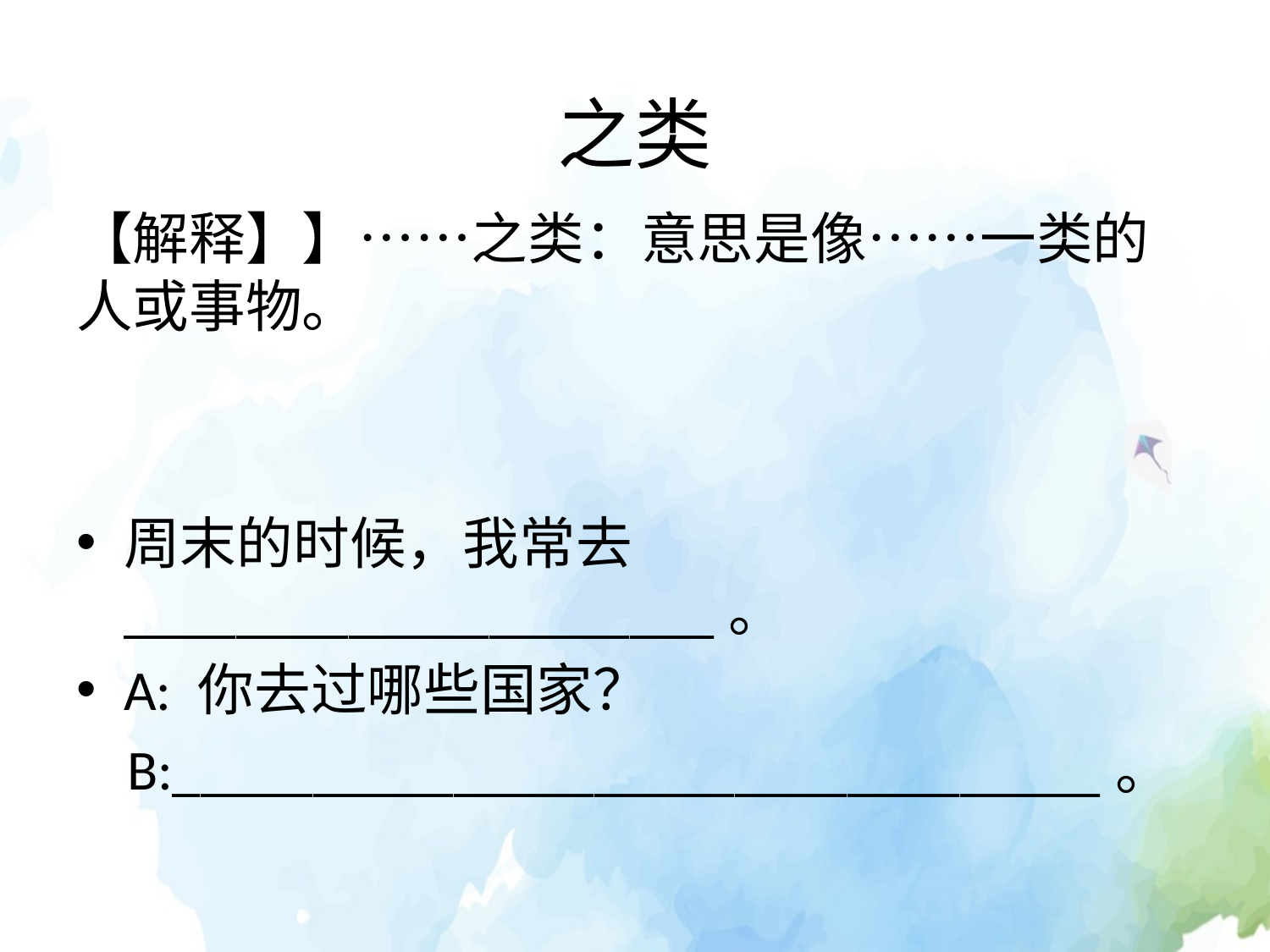

# 之类
【解释】】……之类：意思是像……一类的人或事物。

周末的时候，我常去_____________________。
A: 你去过哪些国家？
    B:_________________________________。